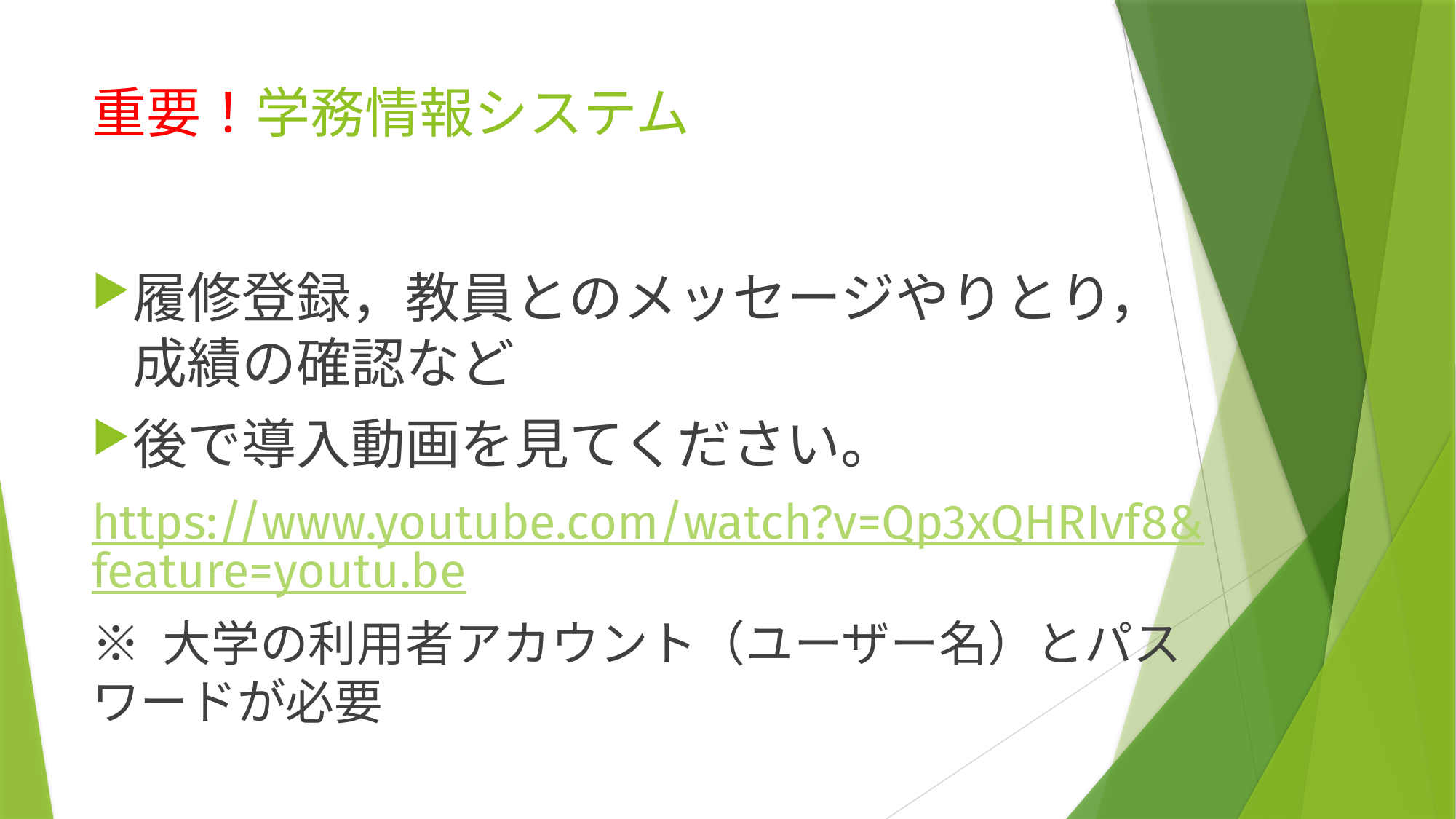

# 重要！学務情報システム
履修登録，教員とのメッセージやりとり，成績の確認など
後で導入動画を見てください。
https://www.youtube.com/watch?v=Qp3xQHRIvf8&feature=youtu.be
※ 大学の利用者アカウント（ユーザー名）とパスワードが必要